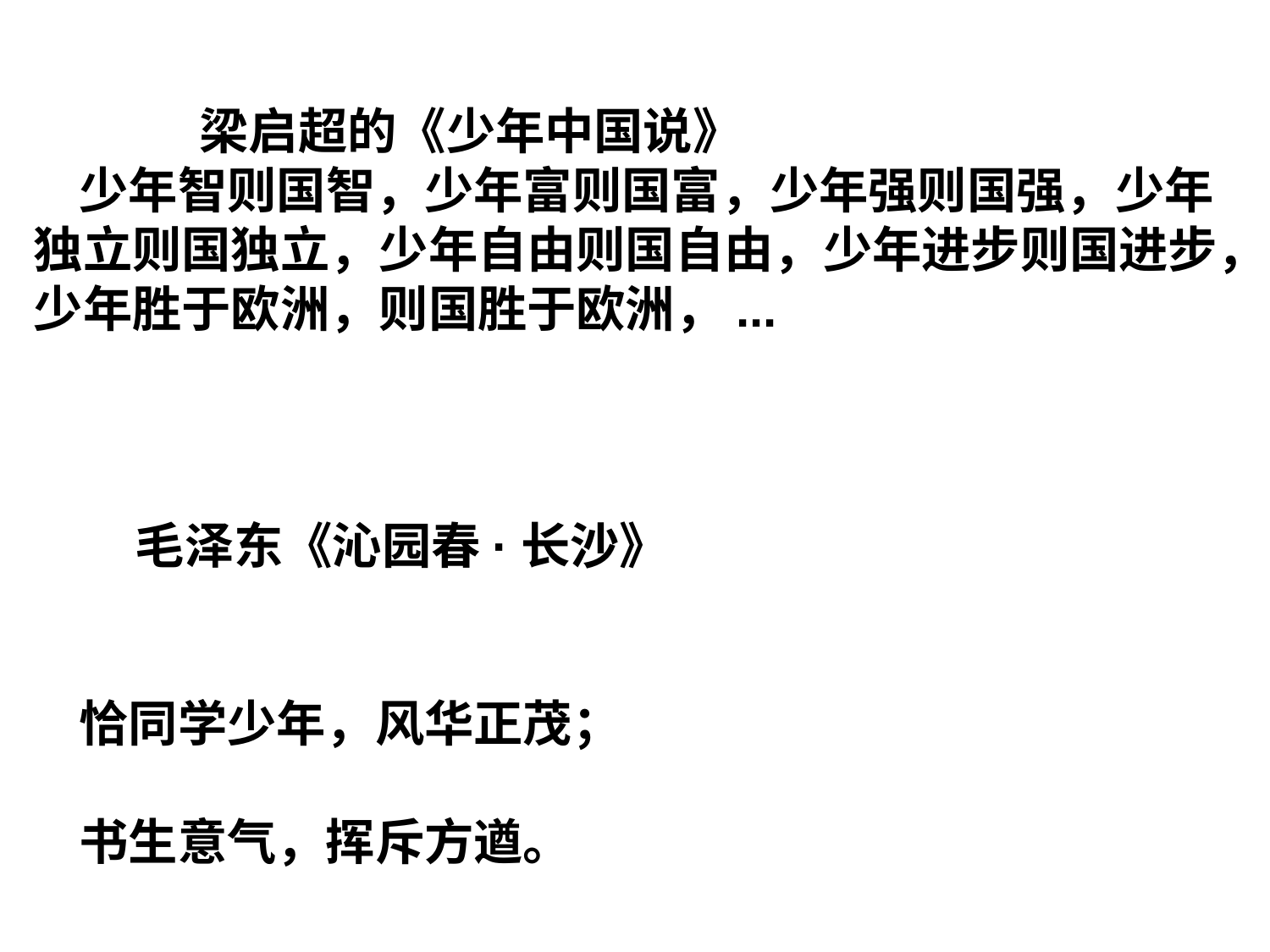

梁启超的《少年中国说》
   少年智则国智，少年富则国富，少年强则国强，少年独立则国独立，少年自由则国自由，少年进步则国进步，少年胜于欧洲，则国胜于欧洲，...

        毛泽东《沁园春·长沙》

   恰同学少年，风华正茂；

   书生意气，挥斥方遒。